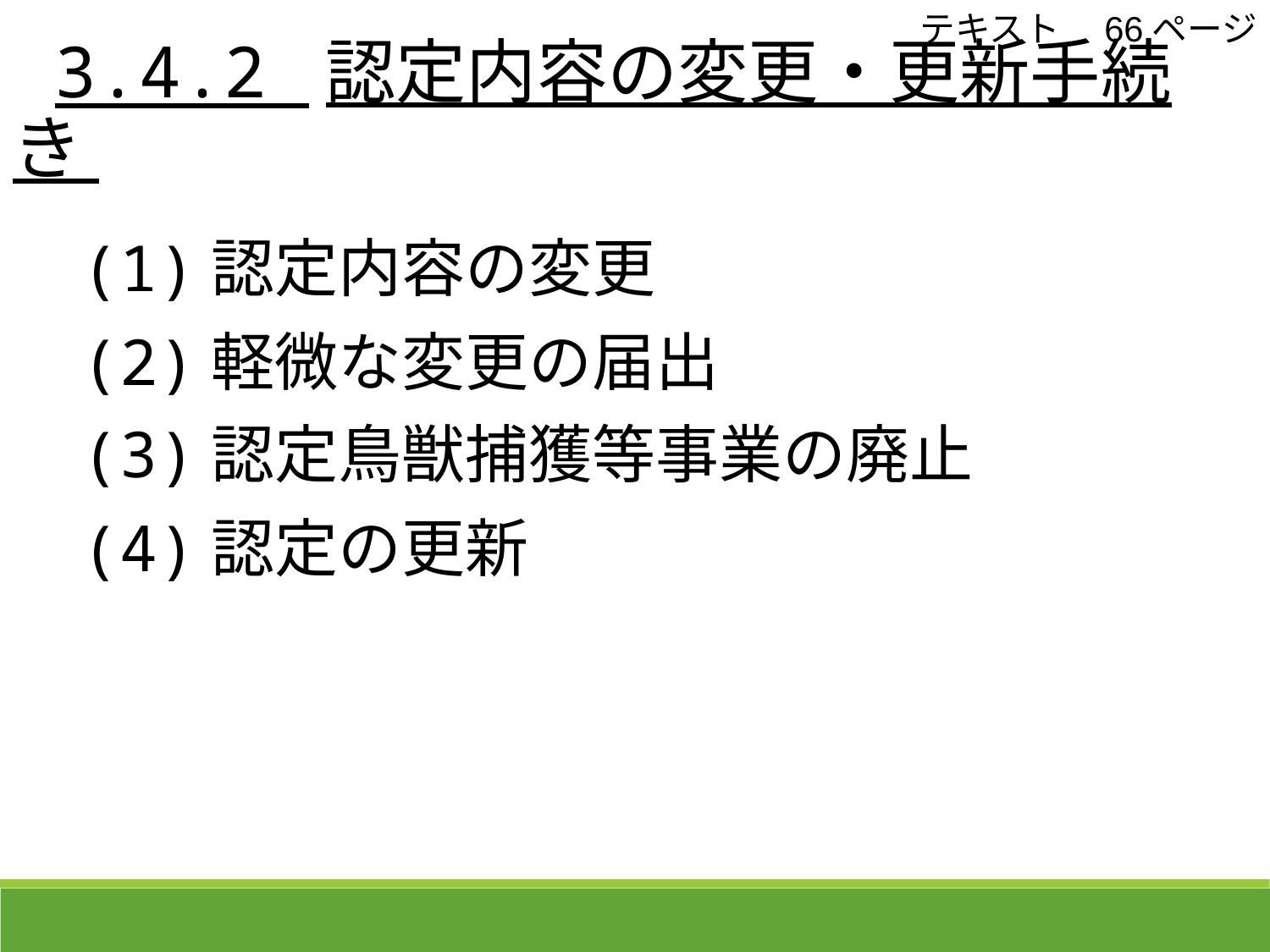

テキスト　66ページ
 3.4.2 認定内容の変更・更新手続き
(1)認定内容の変更
(2)軽微な変更の届出
(3)認定鳥獣捕獲等事業の廃止
(4)認定の更新